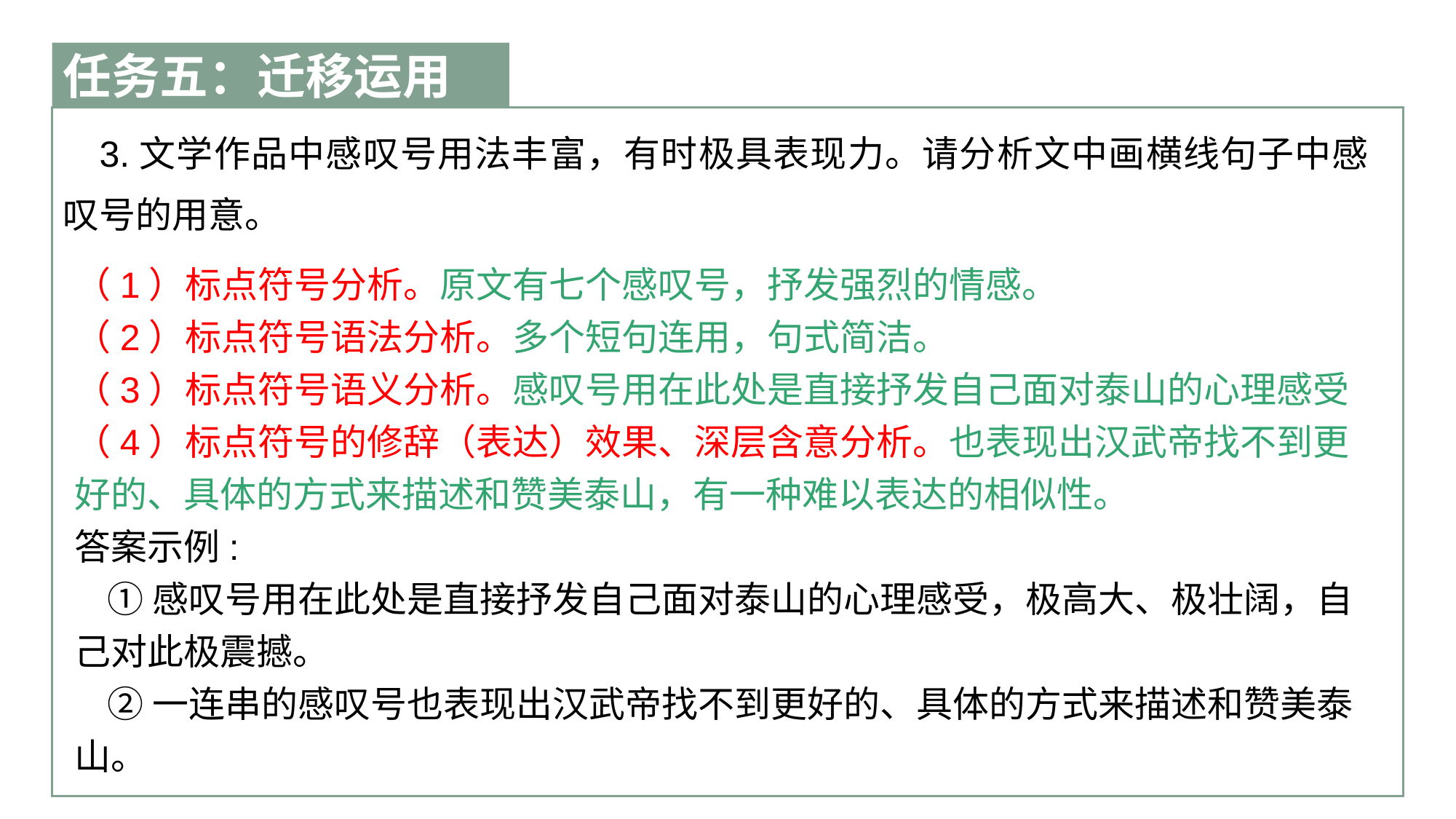

任务五：迁移运用

3.文学作品中感叹号用法丰富，有时极具表现力。请分析文中画横线句子中感叹号的用意。

（1）标点符号分析。原文有七个感叹号，抒发强烈的情感。
（2）标点符号语法分析。多个短句连用，句式简洁。
（3）标点符号语义分析。感叹号用在此处是直接抒发自己面对泰山的心理感受（4）标点符号的修辞（表达）效果、深层含意分析。也表现出汉武帝找不到更好的、具体的方式来描述和赞美泰山，有一种难以表达的相似性。
答案示例:
    ①感叹号用在此处是直接抒发自己面对泰山的心理感受，极高大、极壮阔，自己对此极震撼。
    ②一连串的感叹号也表现出汉武帝找不到更好的、具体的方式来描述和赞美泰山。

点击输入文本信息，简要陈述文本信息，字体大小可调节。点击输入文本信息，简要陈述文本信息，字体大小可调节。
点击输入文本信息，简要陈述文本信息，字体大小可调节。点击输入文本信息，简要陈述文本信息，字体大小可调节。